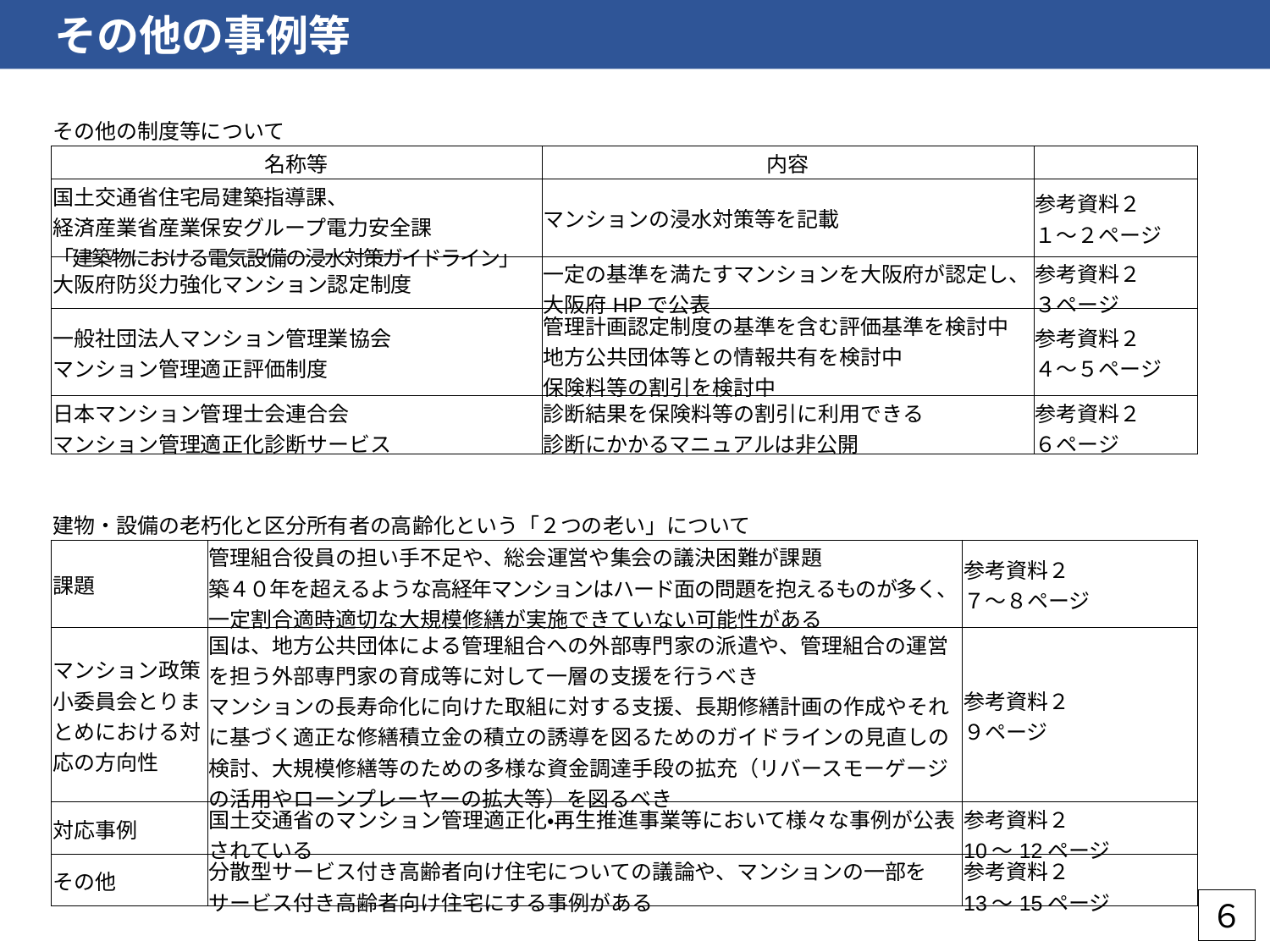

その他の事例等
| その他の制度等について |  |  |
| --- | --- | --- |
| 名称等 | 内容 |  |
| 国土交通省住宅局建築指導課、 経済産業省産業保安グループ電力安全課　 「建築物における電気設備の浸水対策ガイドライン」 | マンションの浸水対策等を記載 | 参考資料２ １～２ページ |
| 大阪府防災力強化マンション認定制度 | 一定の基準を満たすマンションを大阪府が認定し、大阪府HPで公表 | 参考資料２ ３ページ |
| 一般社団法人マンション管理業協会　 マンション管理適正評価制度 | 管理計画認定制度の基準を含む評価基準を検討中 地方公共団体等との情報共有を検討中 保険料等の割引を検討中 | 参考資料２ ４～５ページ |
| 日本マンション管理士会連合会　 マンション管理適正化診断サービス | 診断結果を保険料等の割引に利用できる 診断にかかるマニュアルは非公開 | 参考資料２ ６ページ |
| 建物・設備の老朽化と区分所有者の高齢化という「２つの老い」について |  |  |
| --- | --- | --- |
| 課題 | 管理組合役員の担い手不足や、総会運営や集会の議決困難が課題 築４０年を超えるような高経年マンションはハード面の問題を抱えるものが多く、一定割合適時適切な大規模修繕が実施できていない可能性がある | 参考資料２ ７～８ページ |
| マンション政策小委員会とりまとめにおける対応の方向性 | 国は、地方公共団体による管理組合への外部専門家の派遣や、管理組合の運営を担う外部専門家の育成等に対して一層の支援を行うべき マンションの長寿命化に向けた取組に対する支援、長期修繕計画の作成やそれに基づく適正な修繕積立金の積立の誘導を図るためのガイドラインの見直しの検討、大規模修繕等のための多様な資金調達手段の拡充（リバースモーゲージの活用やローンプレーヤーの拡大等）を図るべき | 参考資料２ ９ページ |
| 対応事例 | 国土交通省のマンション管理適正化・再生推進事業等において様々な事例が公表されている | 参考資料２ 10～12ページ |
| その他 | 分散型サービス付き高齢者向け住宅についての議論や、マンションの一部をサービス付き高齢者向け住宅にする事例がある | 参考資料２ 13～15ページ |
６